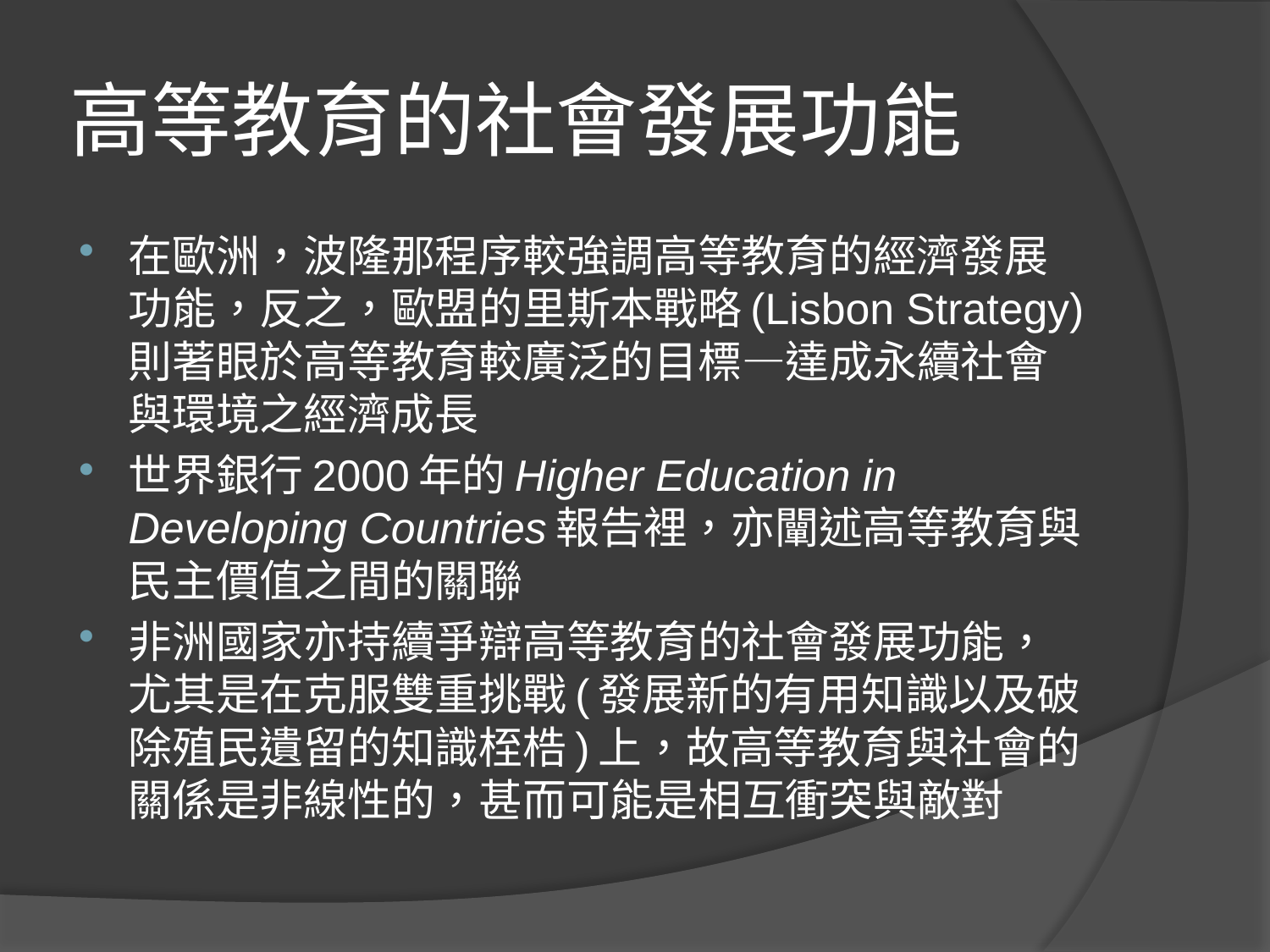

# 高等教育的社會發展功能
在歐洲，波隆那程序較強調高等教育的經濟發展功能，反之，歐盟的里斯本戰略(Lisbon Strategy)則著眼於高等教育較廣泛的目標—達成永續社會與環境之經濟成長
世界銀行2000年的Higher Education in Developing Countries報告裡，亦闡述高等教育與民主價值之間的關聯
非洲國家亦持續爭辯高等教育的社會發展功能，尤其是在克服雙重挑戰(發展新的有用知識以及破除殖民遺留的知識桎梏)上，故高等教育與社會的關係是非線性的，甚而可能是相互衝突與敵對